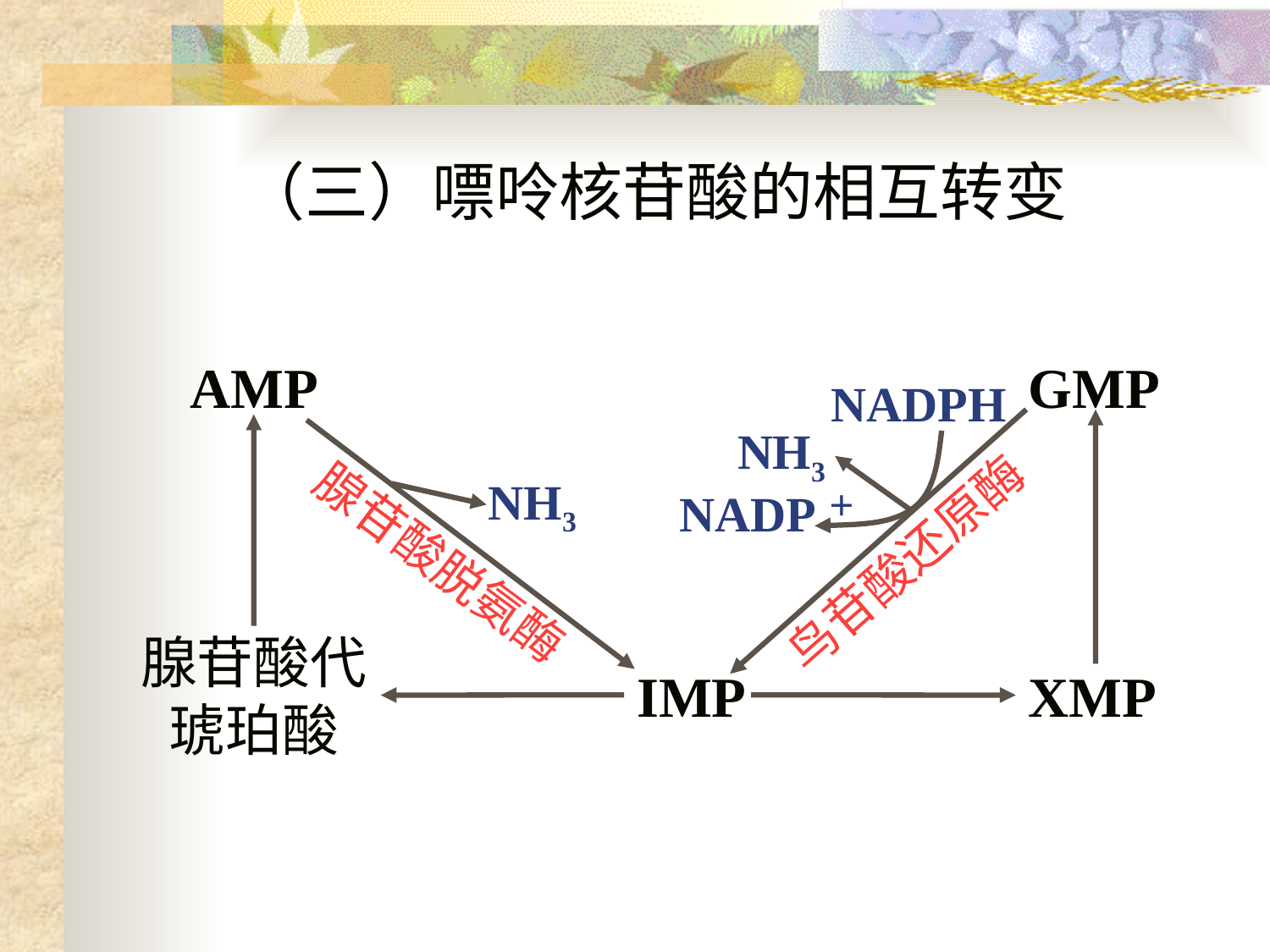

# （三）嘌呤核苷酸的相互转变
AMP

GMP

NADPH

NH3

鸟苷酸还原酶
NADP＋

NH3

腺苷酸脱氨酶
腺苷酸代琥珀酸

IMP
XMP